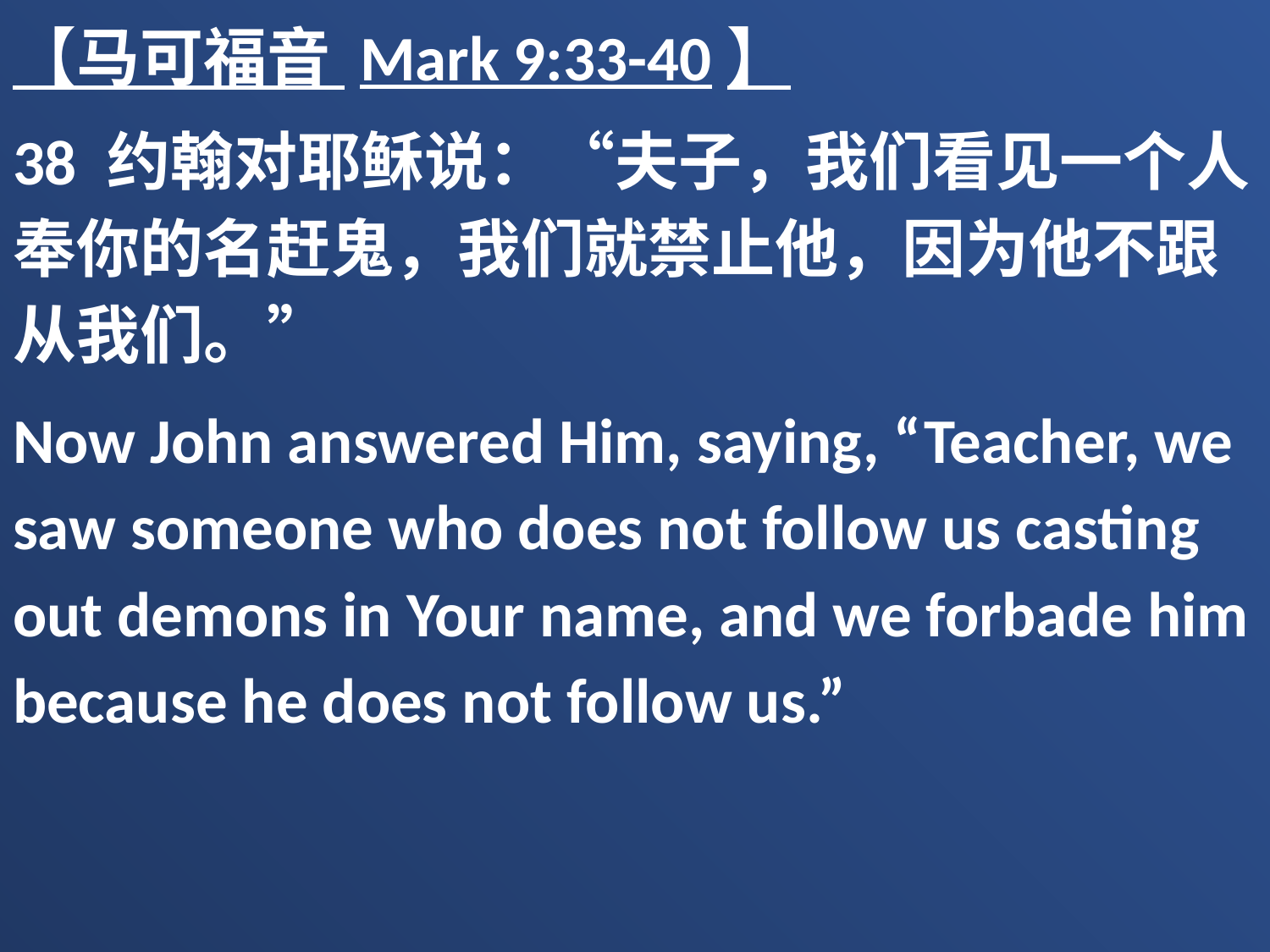

【马可福音 Mark 9:33-40】
38 约翰对耶稣说：“夫子，我们看见一个人奉你的名赶鬼，我们就禁止他，因为他不跟从我们。”
Now John answered Him, saying, “Teacher, we saw someone who does not follow us casting out demons in Your name, and we forbade him because he does not follow us.”